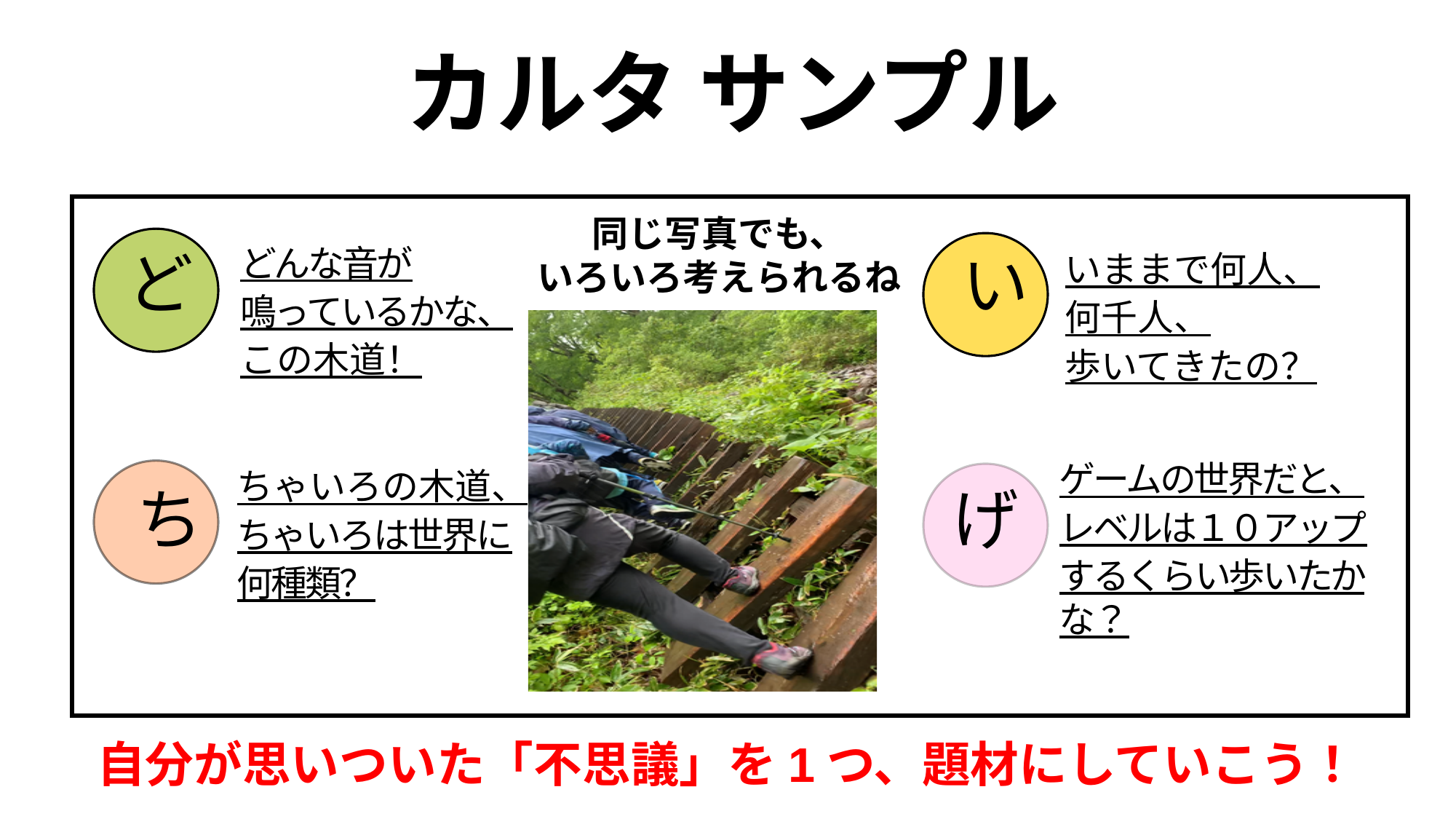

# カルタ サンプル

同じ写真でも、
いろいろ考えられるね

どんな音が
鳴っているかな、
この木道！
いままで何人、
何千人、
歩いてきたの？
ど
い

ゲームの世界だと、
レベルは１０アップ
するくらい歩いたかな？

ちゃいろの木道、
ちゃいろは世界に
何種類？

げ
ち
自分が思いついた「不思議」を1つ、題材にしていこう！